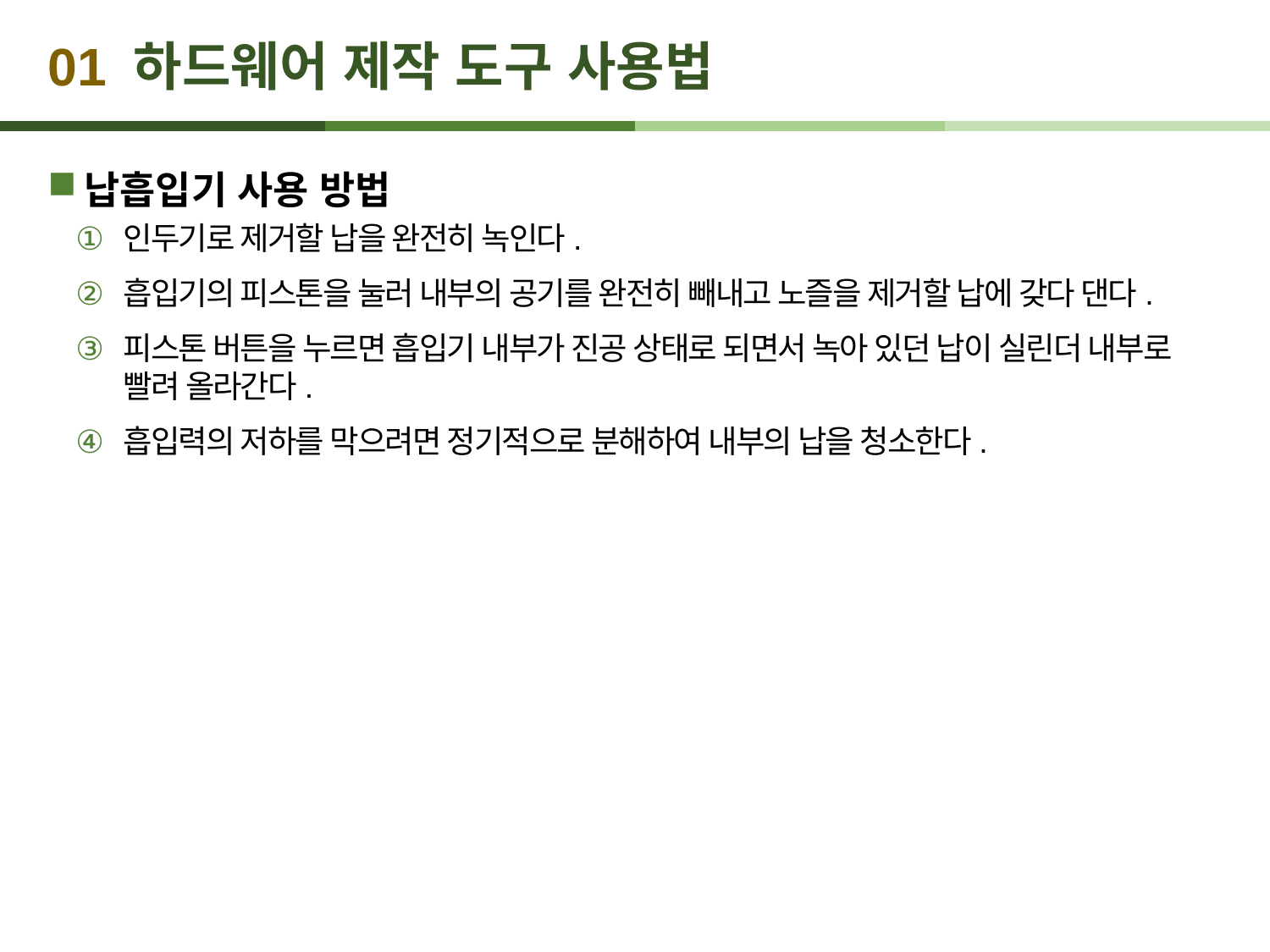

# 01 하드웨어 제작 도구 사용법
납흡입기 사용 방법
인두기로 제거할 납을 완전히 녹인다.
흡입기의 피스톤을 눌러 내부의 공기를 완전히 빼내고 노즐을 제거할 납에 갖다 댄다.
피스톤 버튼을 누르면 흡입기 내부가 진공 상태로 되면서 녹아 있던 납이 실린더 내부로 빨려 올라간다.
흡입력의 저하를 막으려면 정기적으로 분해하여 내부의 납을 청소한다.